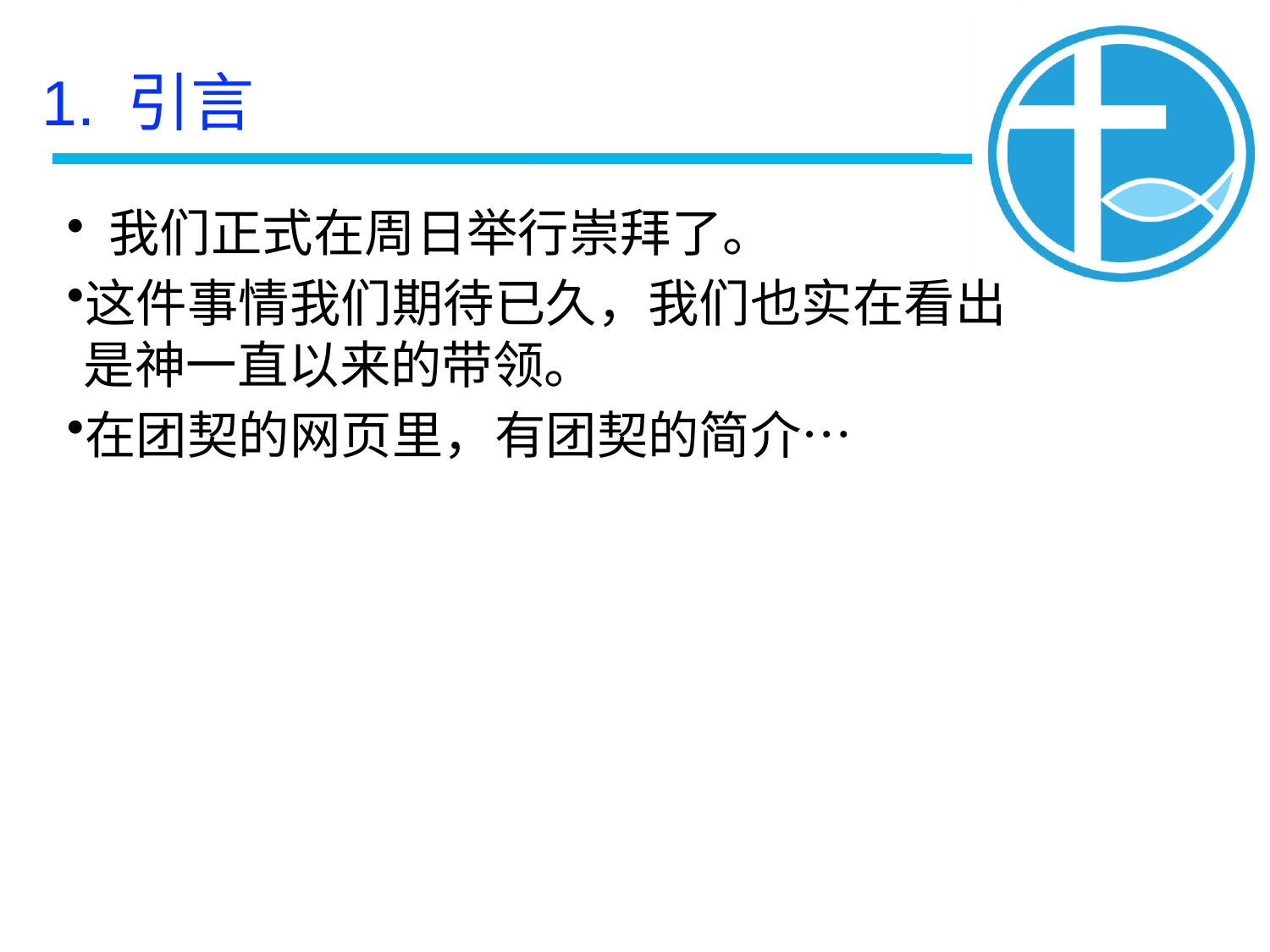

1. 引言
 我们正式在周日举行崇拜了。
这件事情我们期待已久，我们也实在看出是神一直以来的带领。
在团契的网页里，有团契的简介⋯